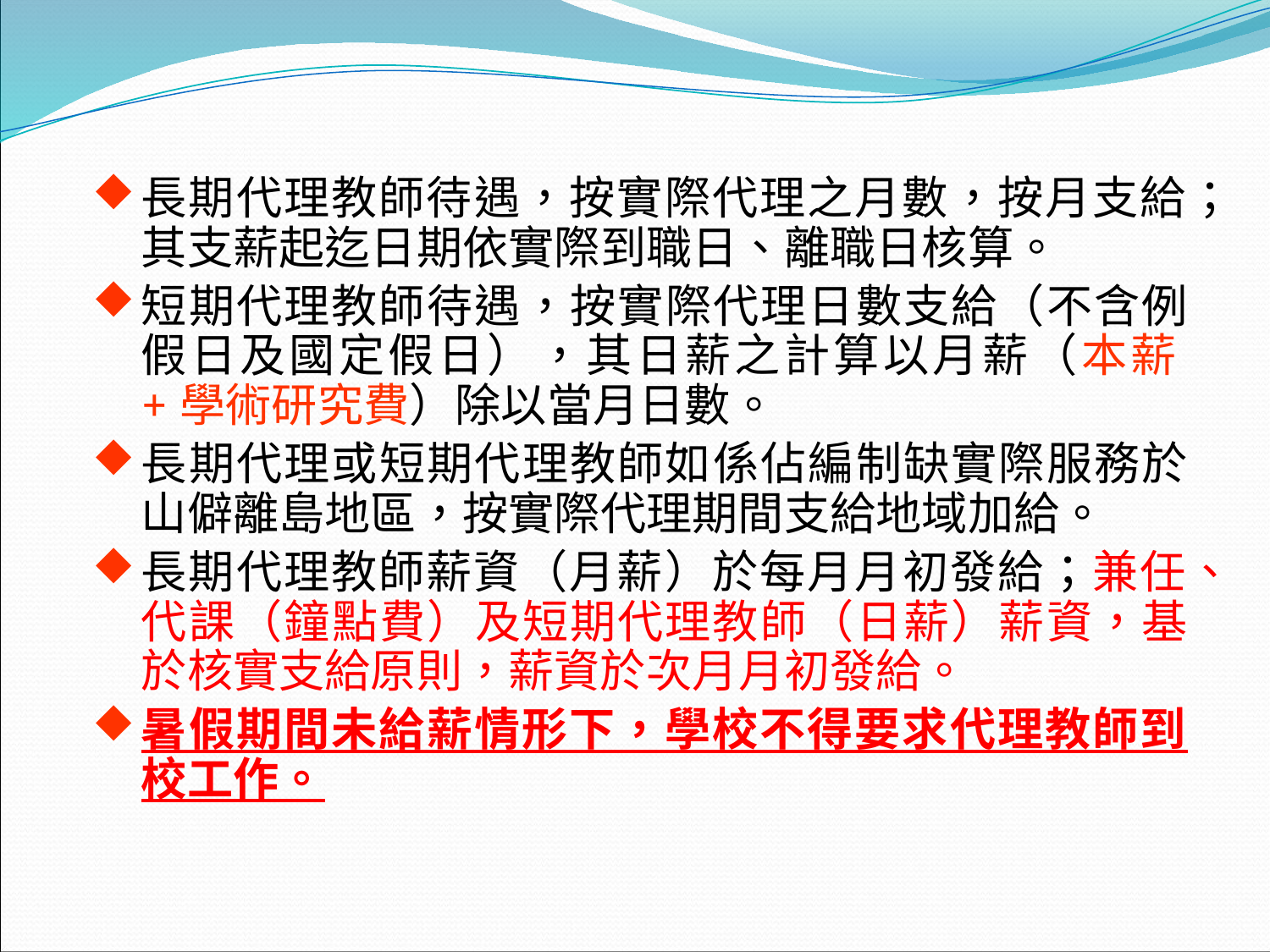

長期代理教師待遇，按實際代理之月數，按月支給；其支薪起迄日期依實際到職日、離職日核算。
短期代理教師待遇，按實際代理日數支給（不含例假日及國定假日），其日薪之計算以月薪（本薪+學術研究費）除以當月日數。
長期代理或短期代理教師如係佔編制缺實際服務於山僻離島地區，按實際代理期間支給地域加給。
長期代理教師薪資（月薪）於每月月初發給；兼任、代課（鐘點費）及短期代理教師（日薪）薪資，基於核實支給原則，薪資於次月月初發給。
暑假期間未給薪情形下，學校不得要求代理教師到校工作。